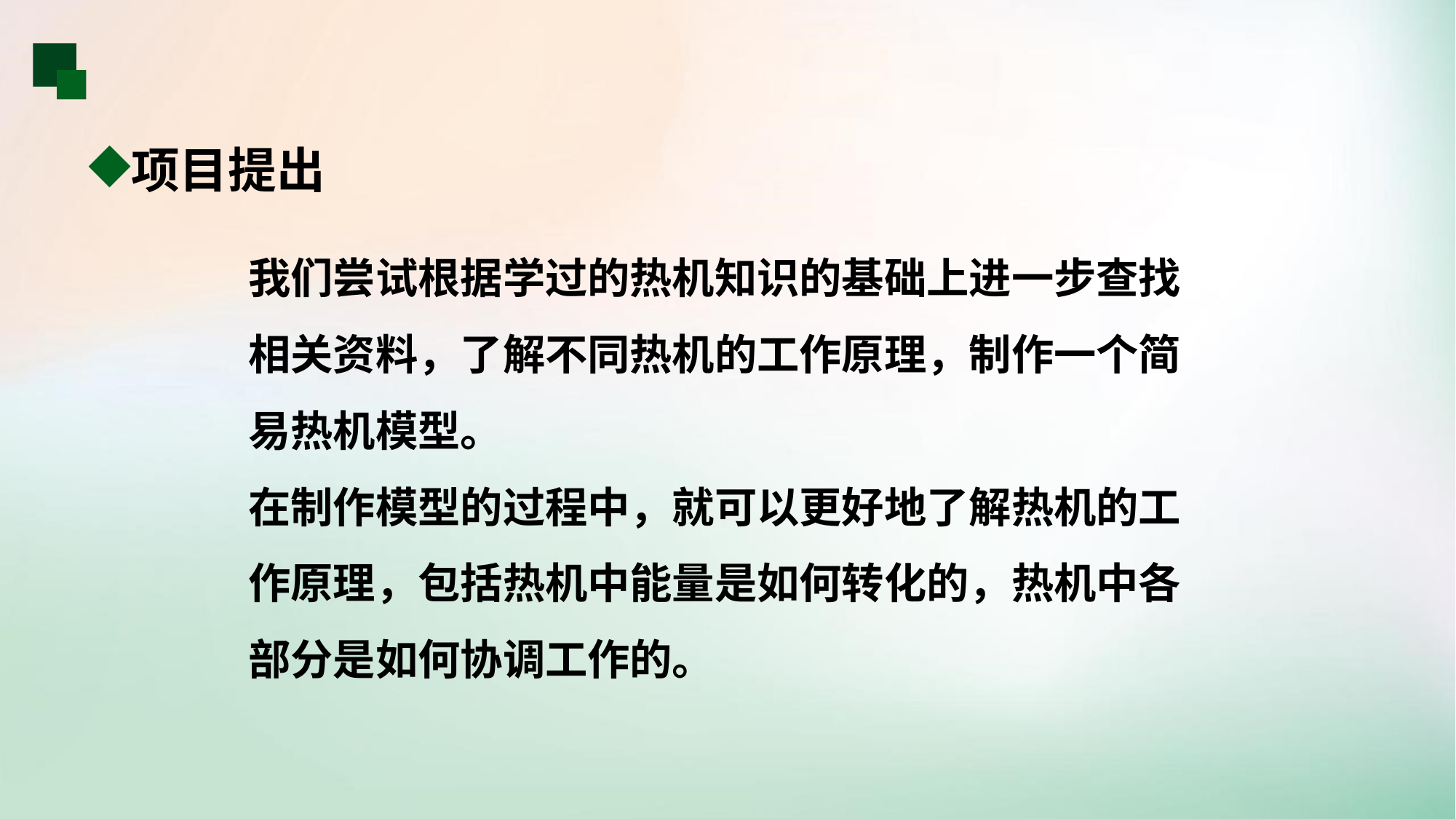

项目提出

我们尝试根据学过的热机知识的基础上进一步查找相关资料，了解不同热机的工作原理，制作一个简易热机模型。
在制作模型的过程中，就可以更好地了解热机的工作原理，包括热机中能量是如何转化的，热机中各部分是如何协调工作的。